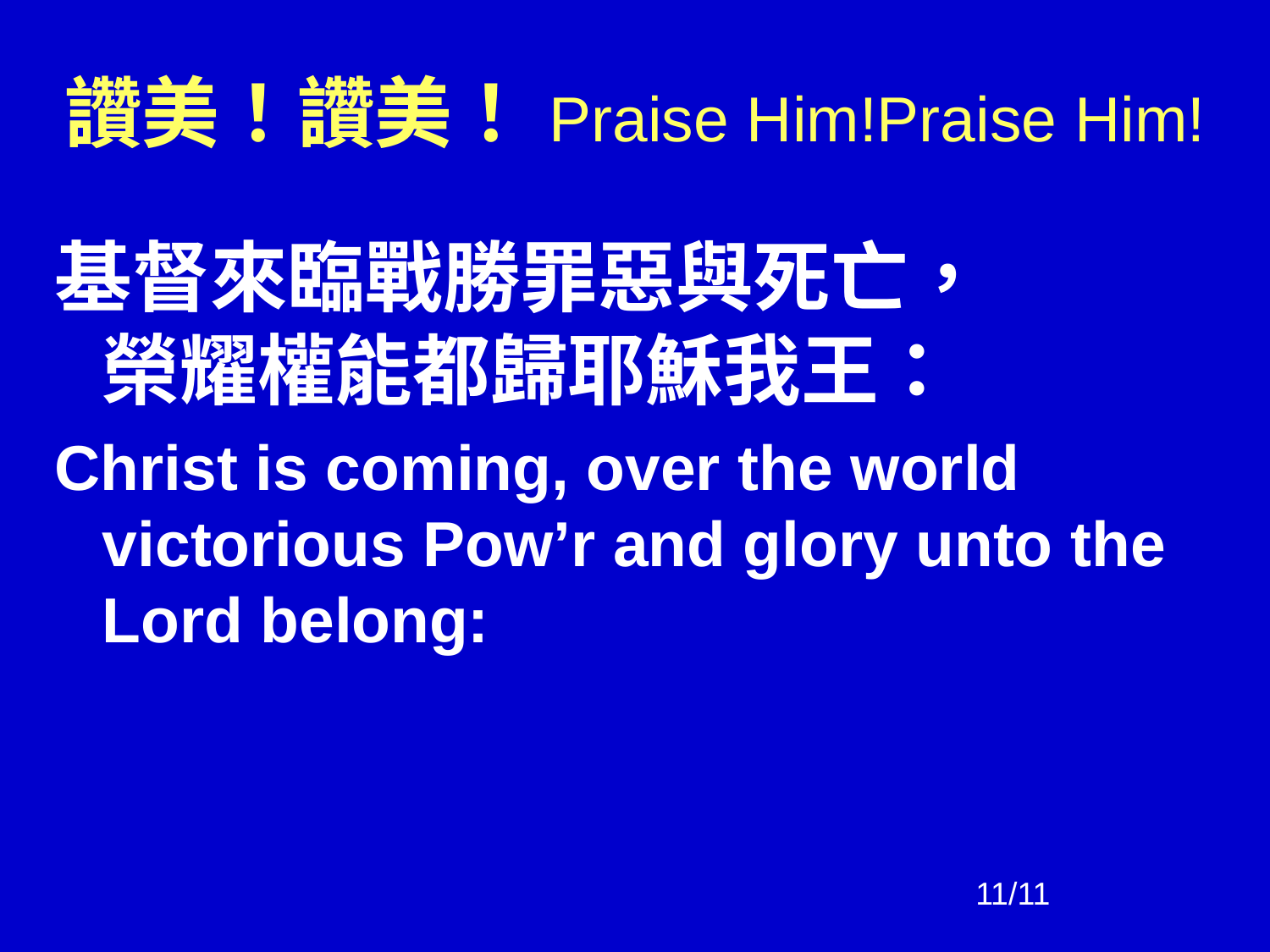

# 讚美！讚美！Praise Him!Praise Him!
基督來臨戰勝罪惡與死亡，
榮耀權能都歸耶穌我王：
Christ is coming, over the world victorious Pow’r and glory unto the Lord belong:

11/11